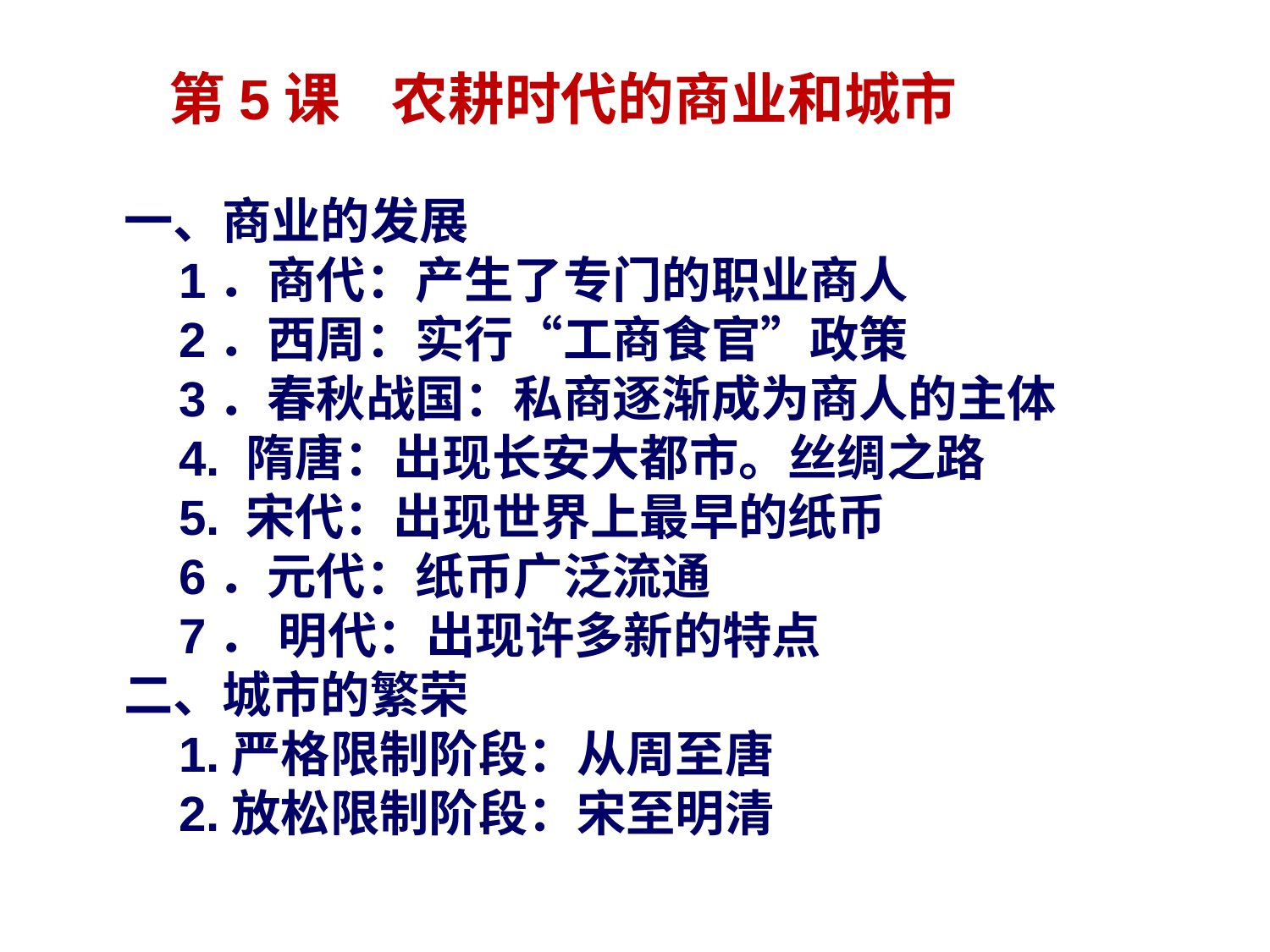

第5课    农耕时代的商业和城市

一、商业的发展
    1．商代：产生了专门的职业商人
    2．西周：实行“工商食官”政策
    3．春秋战国：私商逐渐成为商人的主体
    4. 隋唐：出现长安大都市。丝绸之路
    5. 宋代：出现世界上最早的纸币
    6．元代：纸币广泛流通
    7． 明代：出现许多新的特点
二、城市的繁荣
    1.严格限制阶段：从周至唐
    2.放松限制阶段：宋至明清